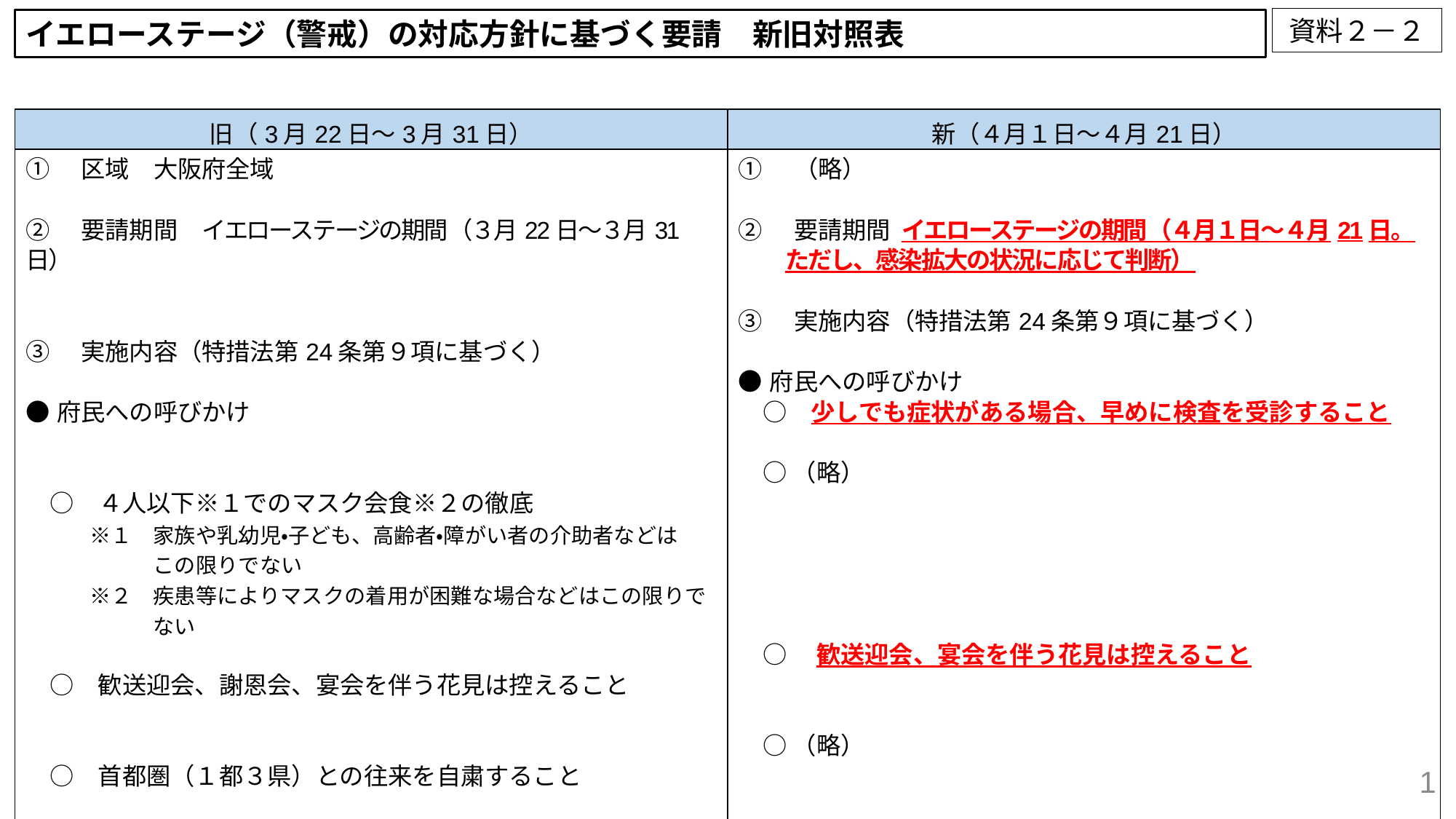

資料２－２
イエローステージ（警戒）の対応方針に基づく要請　新旧対照表

| 旧（3月22日～3月31日） | 新（４月１日～４月21日） |
| --- | --- |
| ①　区域　大阪府全域 ②　要請期間　イエローステージの期間（３月22日～３月31日） ③　実施内容（特措法第24条第９項に基づく） ●府民への呼びかけ 　 　○　４人以下※１でのマスク会食※２の徹底 　　　※１　家族や乳幼児・子ども、高齢者・障がい者の介助者などは 　　　　　　この限りでない 　　　※２　疾患等によりマスクの着用が困難な場合などはこの限りで 　　　　　　ない　 　○　歓送迎会、謝恩会、宴会を伴う花見は控えること 　○　首都圏（１都３県）との往来を自粛すること | ①　（略） ②　要請期間 イエローステージの期間（４月１日～４月21日。 　　ただし、感染拡大の状況に応じて判断） ③　実施内容（特措法第24条第９項に基づく） ●府民への呼びかけ 　○　少しでも症状がある場合、早めに検査を受診すること 　○ （略） 　○ 　歓送迎会、宴会を伴う花見は控えること 　○ （略） |

1